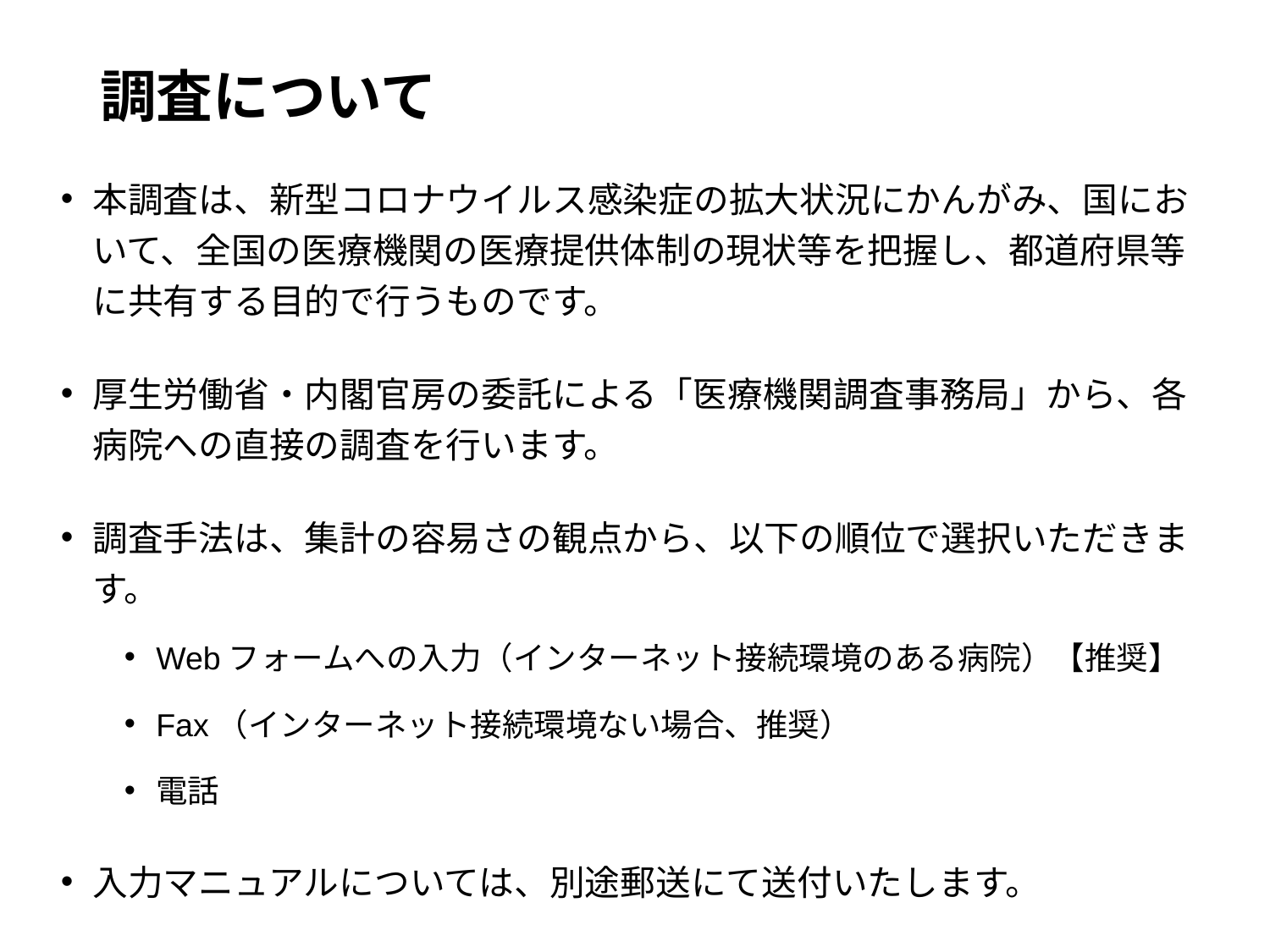

# 調査について
本調査は、新型コロナウイルス感染症の拡大状況にかんがみ、国において、全国の医療機関の医療提供体制の現状等を把握し、都道府県等に共有する目的で行うものです。
厚生労働省・内閣官房の委託による「医療機関調査事務局」から、各病院への直接の調査を行います。
調査手法は、集計の容易さの観点から、以下の順位で選択いただきます。
Webフォームへの入力（インターネット接続環境のある病院）【推奨】
Fax（インターネット接続環境ない場合、推奨）
電話
入力マニュアルについては、別途郵送にて送付いたします。